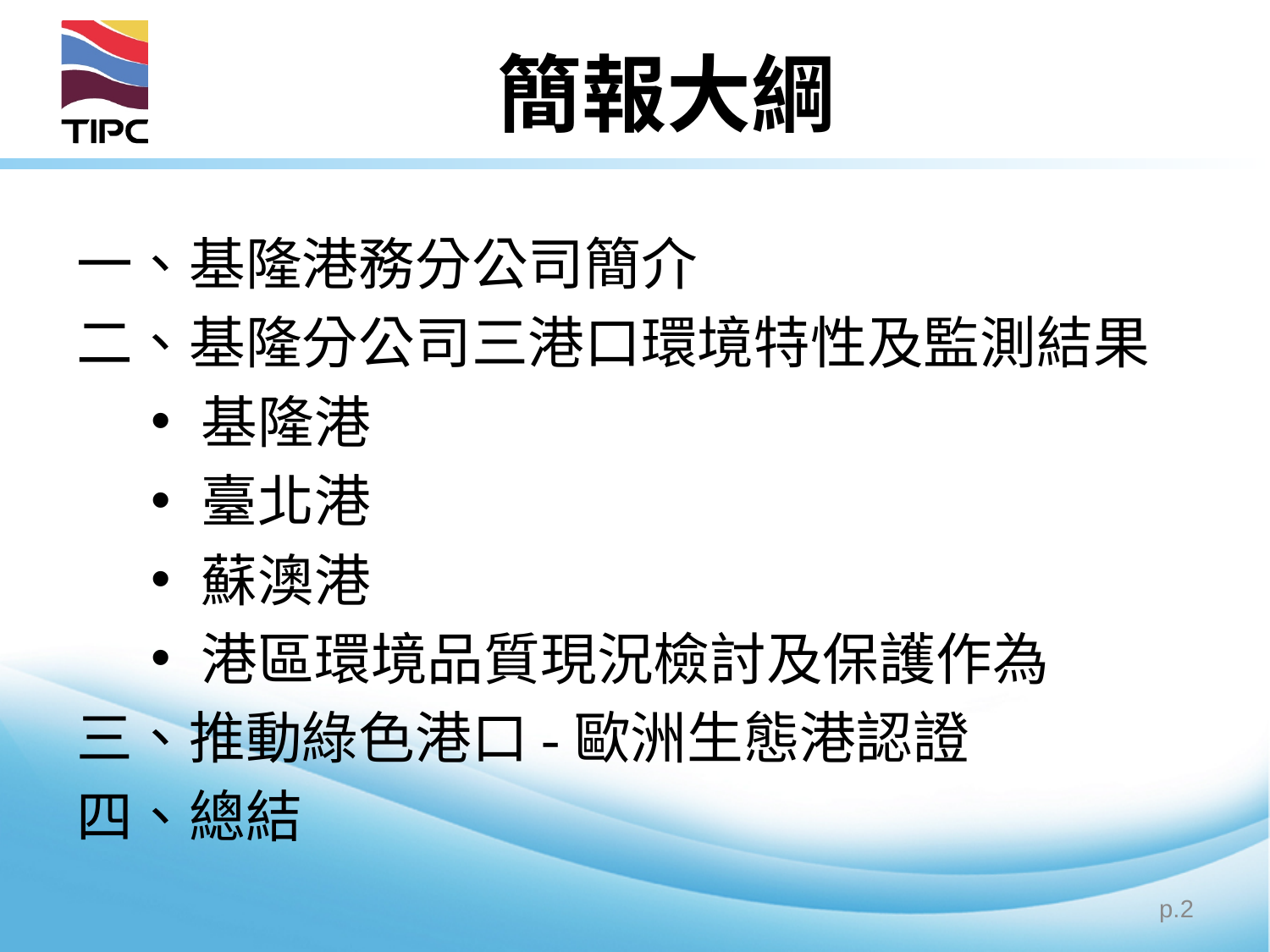

# 簡報大綱
一、基隆港務分公司簡介
二、基隆分公司三港口環境特性及監測結果
基隆港
臺北港
蘇澳港
港區環境品質現況檢討及保護作為
三、推動綠色港口-歐洲生態港認證
四、總結

p.2